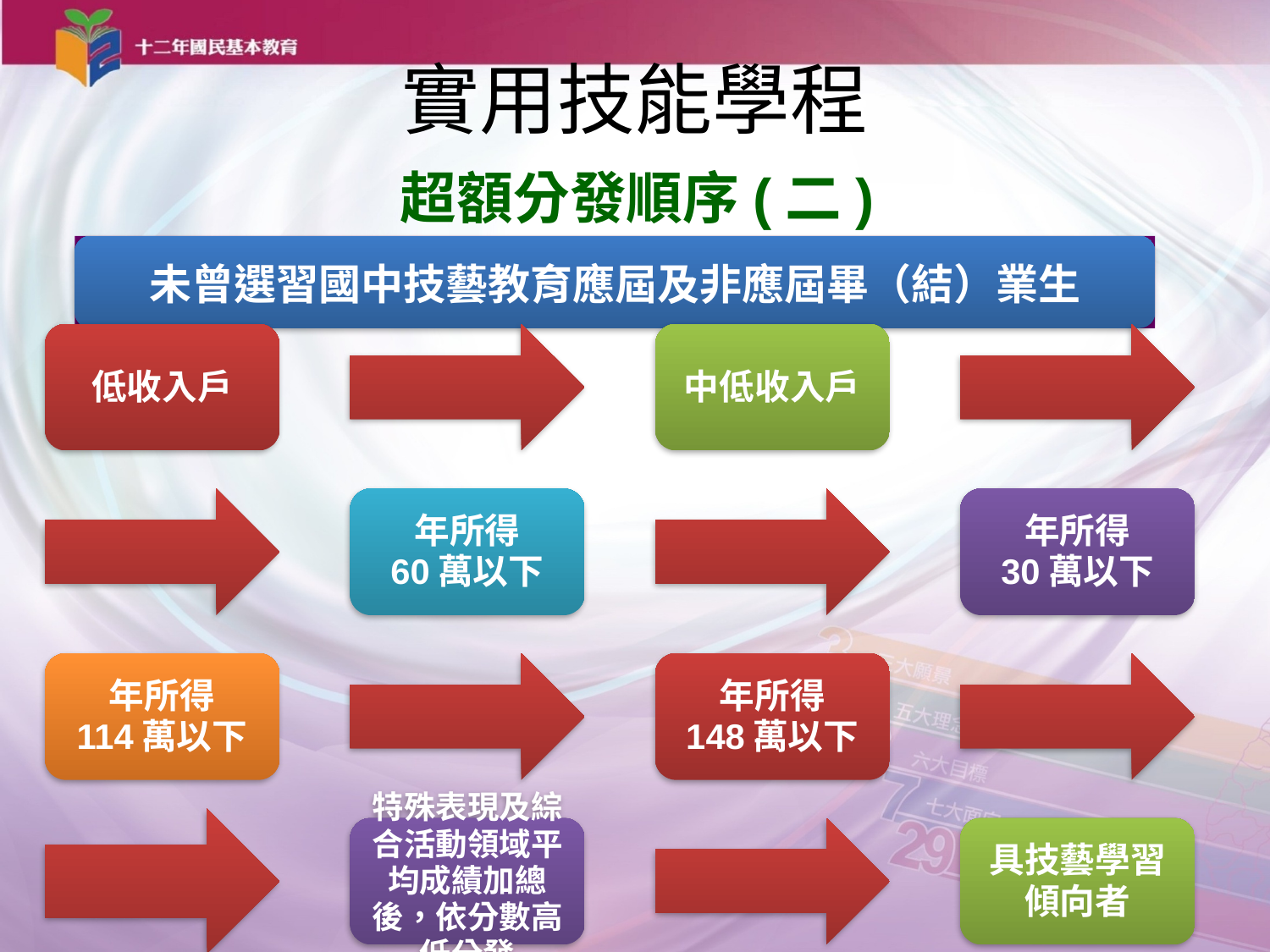

# 實用技能學程
超額分發順序(二)
未曾選習國中技藝教育應屆及非應屆畢（結）業生
低收入戶
中低收入戶
年所得
30萬以下
年所得
60萬以下
年所得
114萬以下
年所得
148萬以下
具技藝學習
傾向者